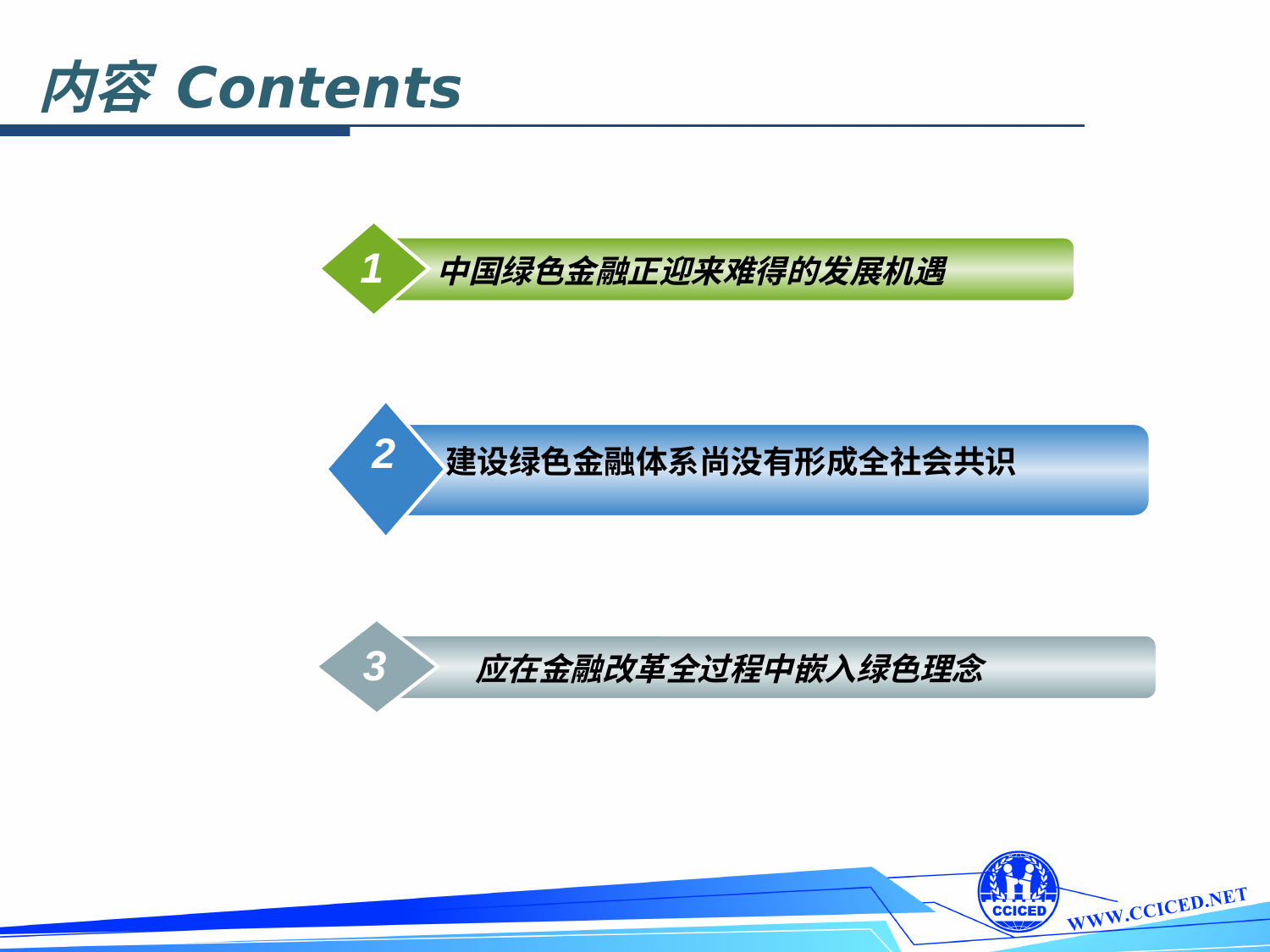

内容 Contents

1

中国绿色金融正迎来难得的发展机遇

2

建设绿色金融体系尚没有形成全社会共识

3

应在金融改革全过程中嵌入绿色理念